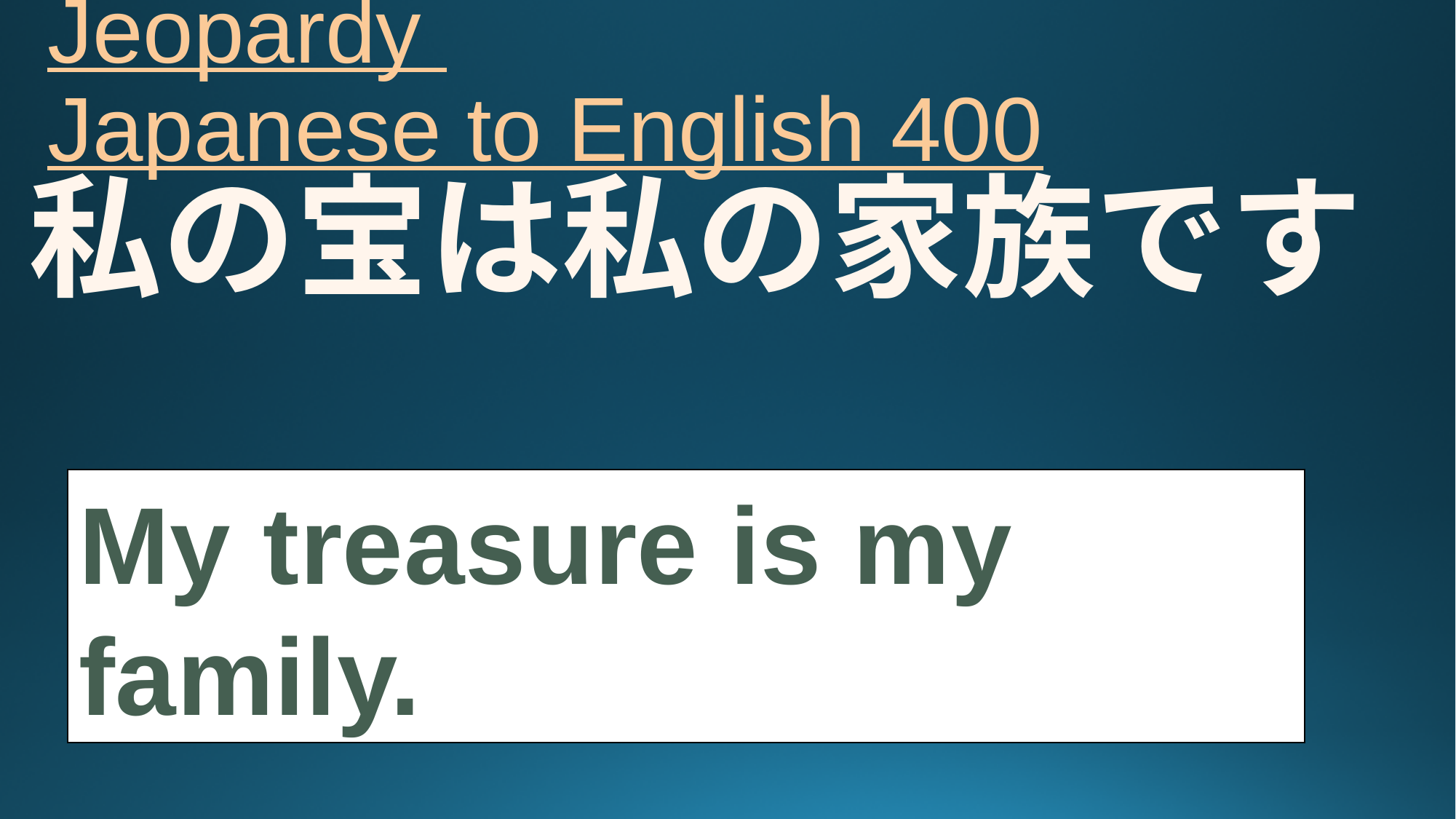

# Jeopardy Japanese to English 400
私の宝は私の家族です
My treasure is my family.